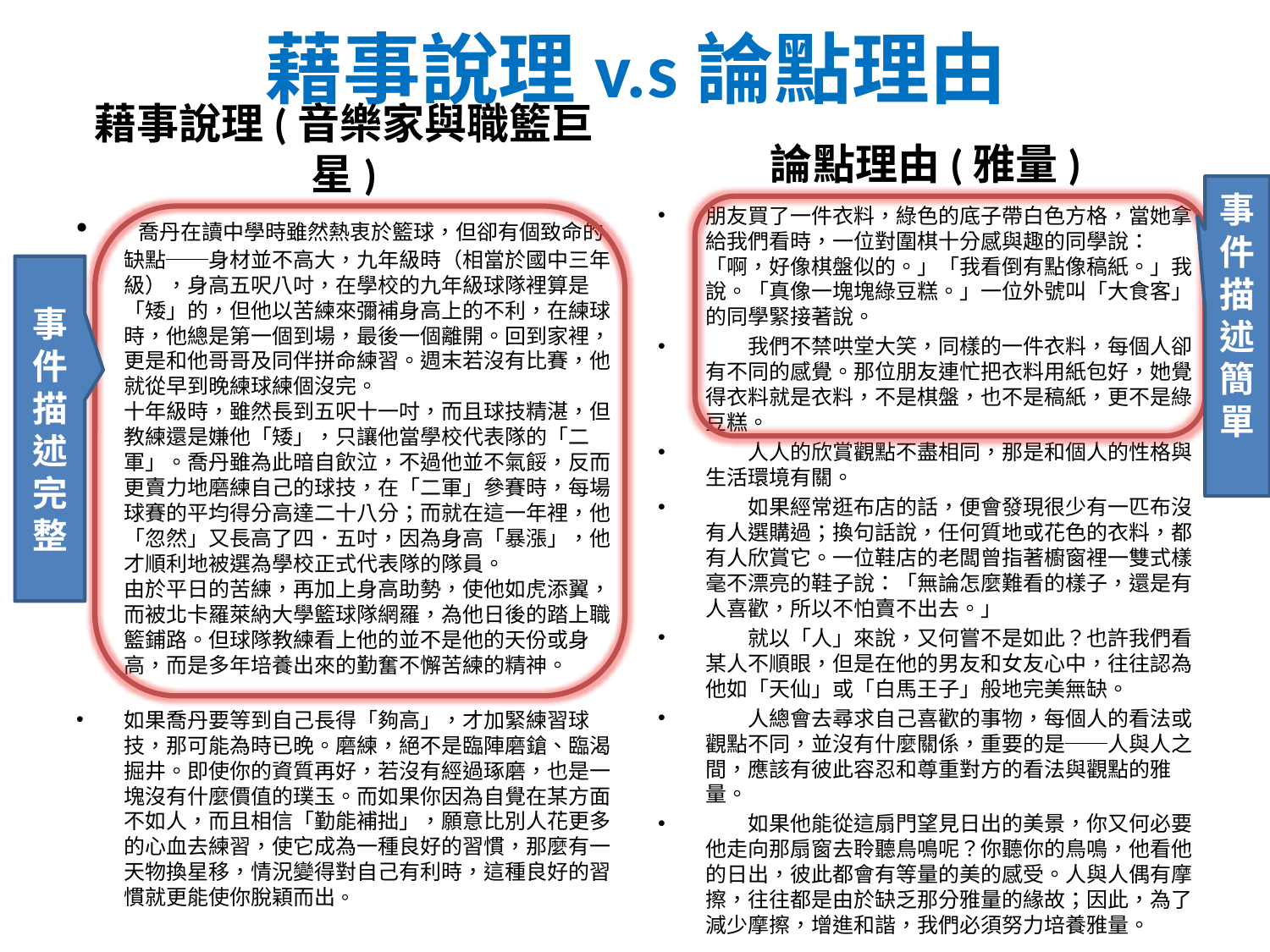

# 藉事說理v.s論點理由
論點理由(雅量)
藉事說理(音樂家與職籃巨星)
事件描述簡單

朋友買了一件衣料，綠色的底子帶白色方格，當她拿給我們看時，一位對圍棋十分感與趣的同學說：「啊，好像棋盤似的。」「我看倒有點像稿紙。」我說。「真像一塊塊綠豆糕。」一位外號叫「大食客」的同學緊接著說。
        我們不禁哄堂大笑，同樣的一件衣料，每個人卻有不同的感覺。那位朋友連忙把衣料用紙包好，她覺得衣料就是衣料，不是棋盤，也不是稿紙，更不是綠豆糕。
        人人的欣賞觀點不盡相同，那是和個人的性格與生活環境有關。
        如果經常逛布店的話，便會發現很少有一匹布沒有人選購過；換句話說，任何質地或花色的衣料，都有人欣賞它。一位鞋店的老闆曾指著櫥窗裡一雙式樣毫不漂亮的鞋子說：「無論怎麼難看的樣子，還是有人喜歡，所以不怕賣不出去。」
        就以「人」來說，又何嘗不是如此？也許我們看某人不順眼，但是在他的男友和女友心中，往往認為他如「天仙」或「白馬王子」般地完美無缺。
        人總會去尋求自己喜歡的事物，每個人的看法或觀點不同，並沒有什麼關係，重要的是──人與人之間，應該有彼此容忍和尊重對方的看法與觀點的雅量。
        如果他能從這扇門望見日出的美景，你又何必要他走向那扇窗去聆聽鳥鳴呢？你聽你的鳥鳴，他看他的日出，彼此都會有等量的美的感受。人與人偶有摩擦，往往都是由於缺乏那分雅量的緣故；因此，為了減少摩擦，增進和諧，我們必須努力培養雅量。

 喬丹在讀中學時雖然熱衷於籃球，但卻有個致命的缺點──身材並不高大，九年級時（相當於國中三年級），身高五呎八吋，在學校的九年級球隊裡算是「矮」的，但他以苦練來彌補身高上的不利，在練球時，他總是第一個到場，最後一個離開。回到家裡，更是和他哥哥及同伴拼命練習。週末若沒有比賽，他就從早到晚練球練個沒完。 
十年級時，雖然長到五呎十一吋，而且球技精湛，但教練還是嫌他「矮」，只讓他當學校代表隊的「二軍」。喬丹雖為此暗自飲泣，不過他並不氣餒，反而更賣力地磨練自己的球技，在「二軍」參賽時，每場球賽的平均得分高達二十八分；而就在這一年裡，他「忽然」又長高了四．五吋，因為身高「暴漲」，他才順利地被選為學校正式代表隊的隊員。 
由於平日的苦練，再加上身高助勢，使他如虎添翼，而被北卡羅萊納大學籃球隊網羅，為他日後的踏上職籃鋪路。但球隊教練看上他的並不是他的天份或身高，而是多年培養出來的勤奮不懈苦練的精神。
如果喬丹要等到自己長得「夠高」，才加緊練習球技，那可能為時已晚。磨練，絕不是臨陣磨鎗、臨渴掘井。即使你的資質再好，若沒有經過琢磨，也是一塊沒有什麼價值的璞玉。而如果你因為自覺在某方面不如人，而且相信「勤能補拙」，願意比別人花更多的心血去練習，使它成為一種良好的習慣，那麼有一天物換星移，情況變得對自己有利時，這種良好的習慣就更能使你脫穎而出。

事件描述完整